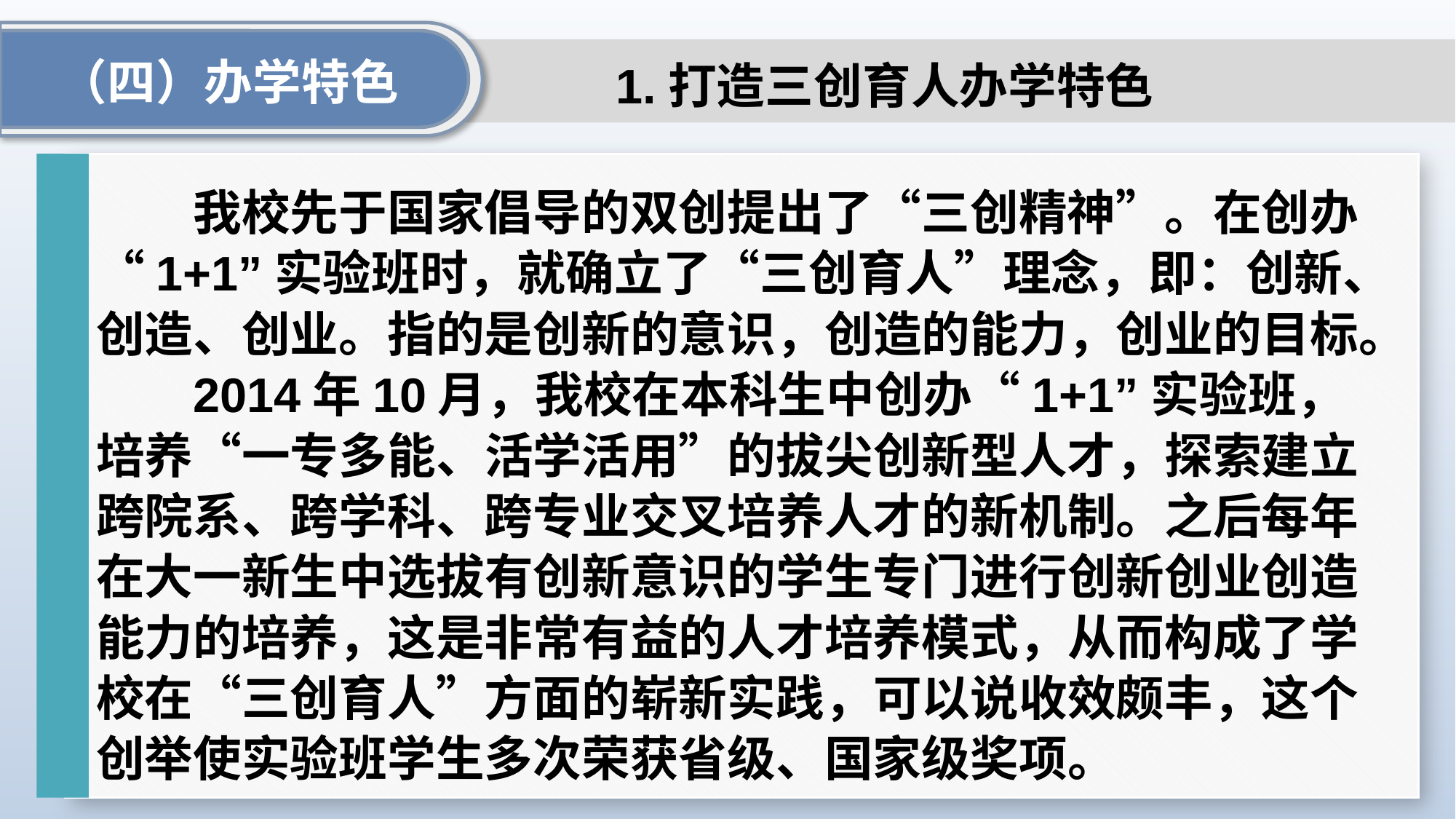

（四）办学特色
1.打造三创育人办学特色

我校先于国家倡导的双创提出了“三创精神”。在创办“1+1”实验班时，就确立了“三创育人”理念，即：创新、创造、创业。指的是创新的意识，创造的能力，创业的目标。
2014年10月，我校在本科生中创办“1+1”实验班，培养“一专多能、活学活用”的拔尖创新型人才，探索建立跨院系、跨学科、跨专业交叉培养人才的新机制。之后每年在大一新生中选拔有创新意识的学生专门进行创新创业创造能力的培养，这是非常有益的人才培养模式，从而构成了学校在“三创育人”方面的崭新实践，可以说收效颇丰，这个创举使实验班学生多次荣获省级、国家级奖项。